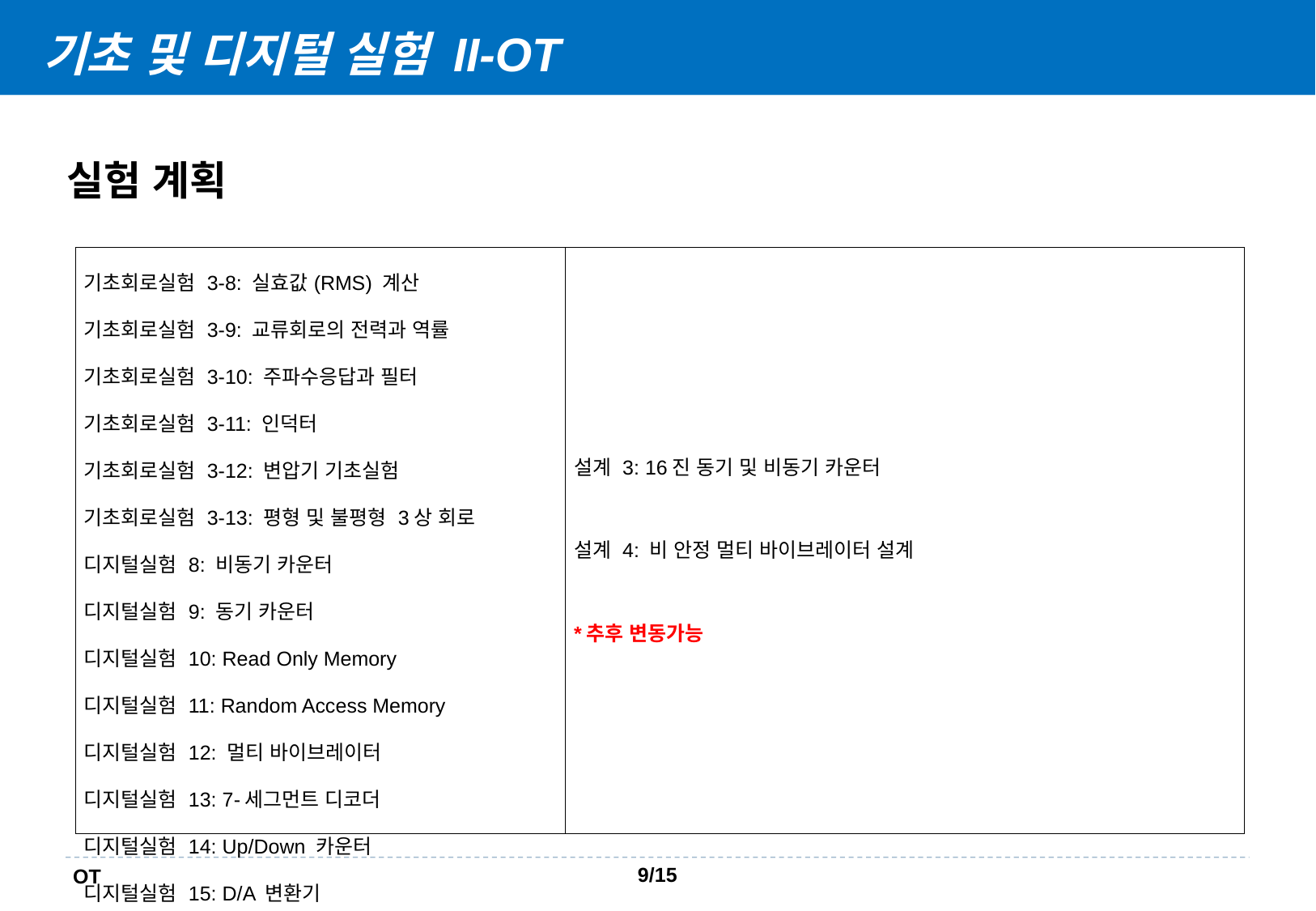

# 기초 및 디지털 실험 II-OT
실험 계획
| 기초회로실험 3-8: 실효값(RMS) 계산 기초회로실험 3-9: 교류회로의 전력과 역률 기초회로실험 3-10: 주파수응답과 필터 기초회로실험 3-11: 인덕터 기초회로실험 3-12: 변압기 기초실험 기초회로실험 3-13: 평형 및 불평형 3상 회로 디지털실험 8: 비동기 카운터 디지털실험 9: 동기 카운터 디지털실험 10: Read Only Memory 디지털실험 11: Random Access Memory 디지털실험 12: 멀티 바이브레이터 디지털실험 13: 7-세그먼트 디코더 디지털실험 14: Up/Down 카운터 디지털실험 15: D/A 변환기 디지털실험 16: A/D 변환기 | 설계 3: 16진 동기 및 비동기 카운터 설계 4: 비 안정 멀티 바이브레이터 설계 \*추후 변동가능 |
| --- | --- |